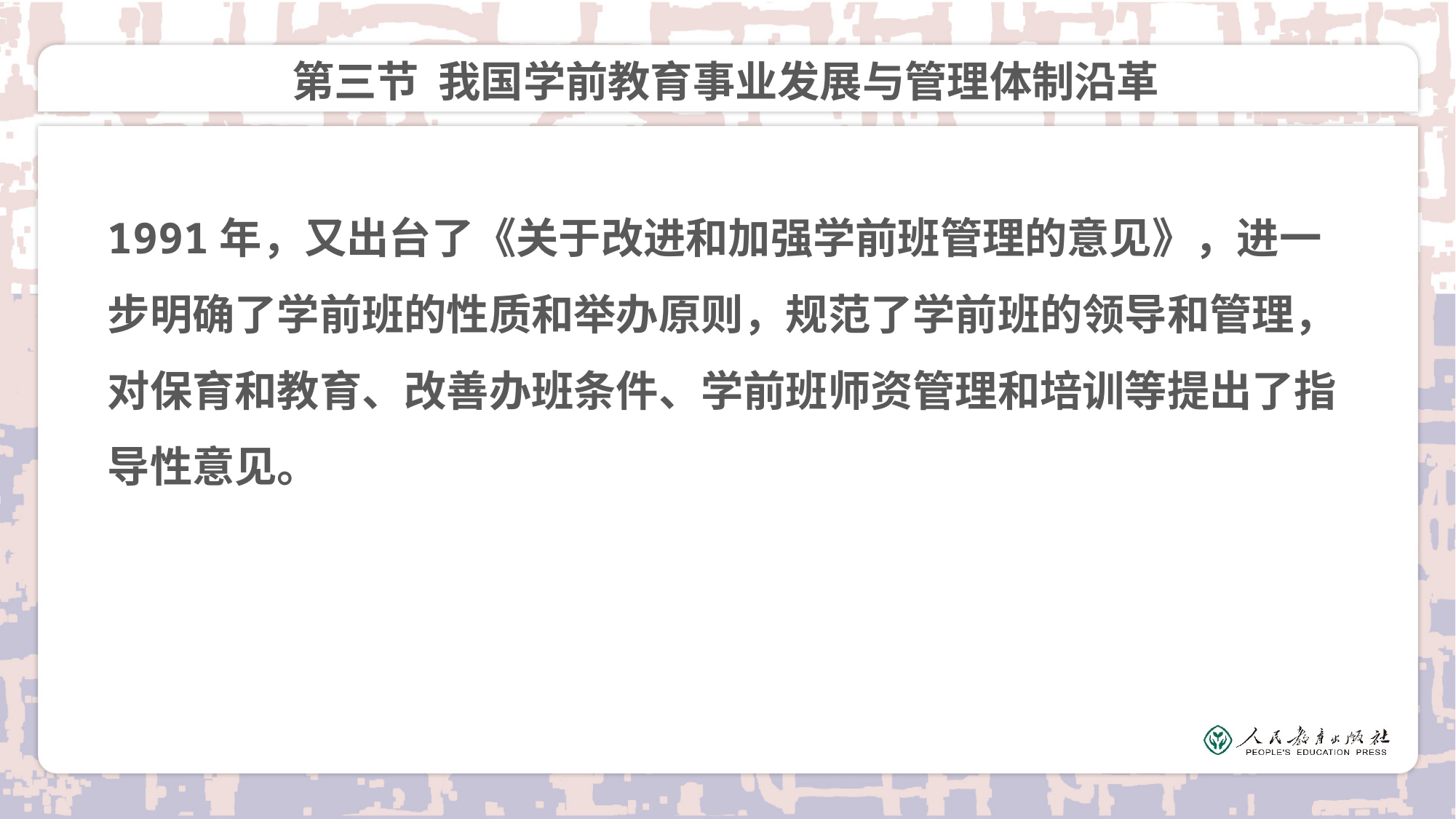

# 第三节  我国学前教育事业发展与管理体制沿革
1991年，又出台了《关于改进和加强学前班管理的意见》，进一步明确了学前班的性质和举办原则，规范了学前班的领导和管理，对保育和教育、改善办班条件、学前班师资管理和培训等提出了指导性意见。